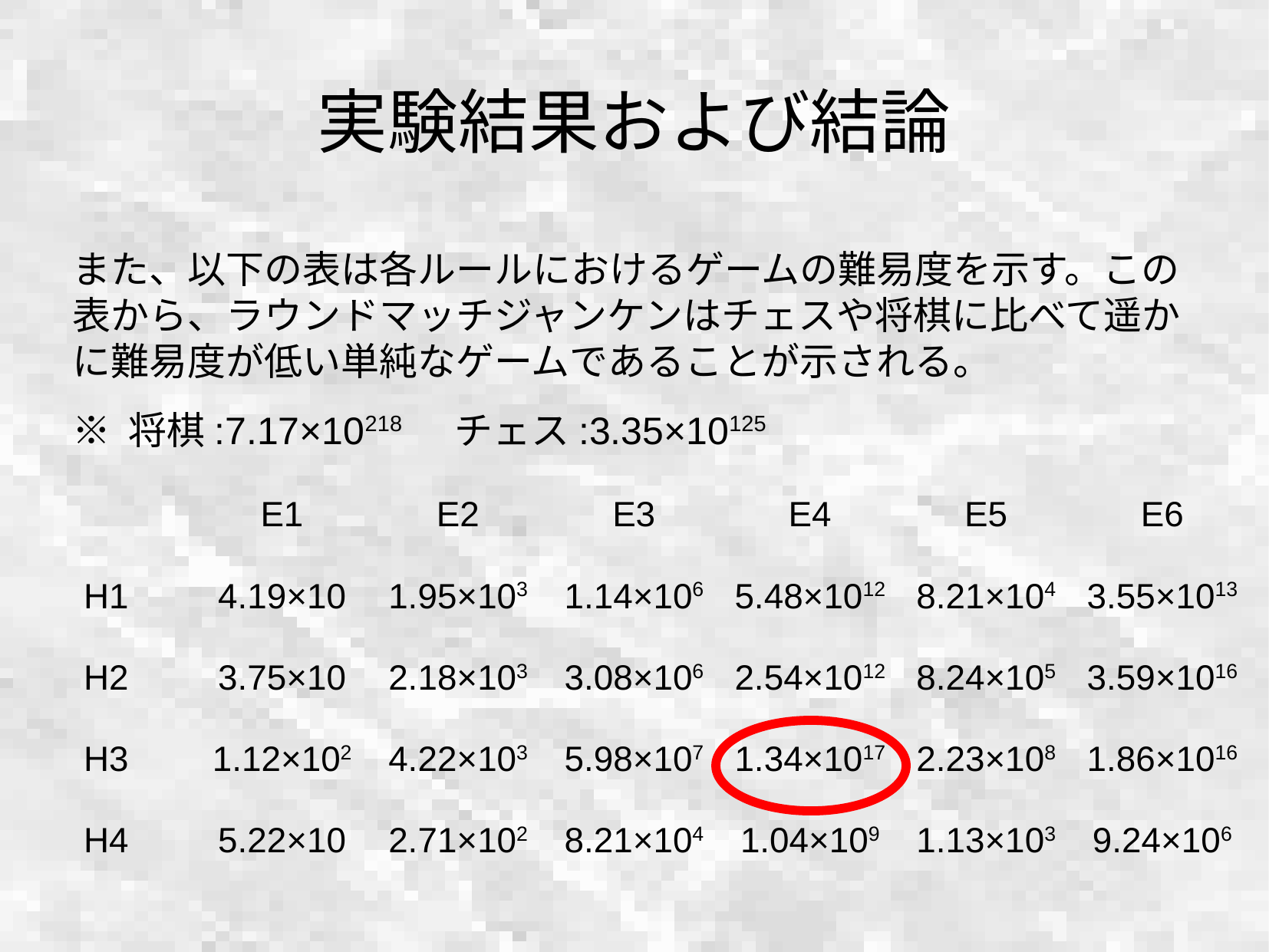

実験結果および結論
また、以下の表は各ルールにおけるゲームの難易度を示す。この表から、ラウンドマッチジャンケンはチェスや将棋に比べて遥かに難易度が低い単純なゲームであることが示される。
※ 将棋:7.17×10218    チェス:3.35×10125
|  | E1 | E2 | E3 | E4 | E5 | E6 |
| --- | --- | --- | --- | --- | --- | --- |
| H1 | 4.19×10 | 1.95×103 | 1.14×106 | 5.48×1012 | 8.21×104 | 3.55×1013 |
| H2 | 3.75×10 | 2.18×103 | 3.08×106 | 2.54×1012 | 8.24×105 | 3.59×1016 |
| H3 | 1.12×102 | 4.22×103 | 5.98×107 | 1.34×1017 | 2.23×108 | 1.86×1016 |
| H4 | 5.22×10 | 2.71×102 | 8.21×104 | 1.04×109 | 1.13×103 | 9.24×106 |